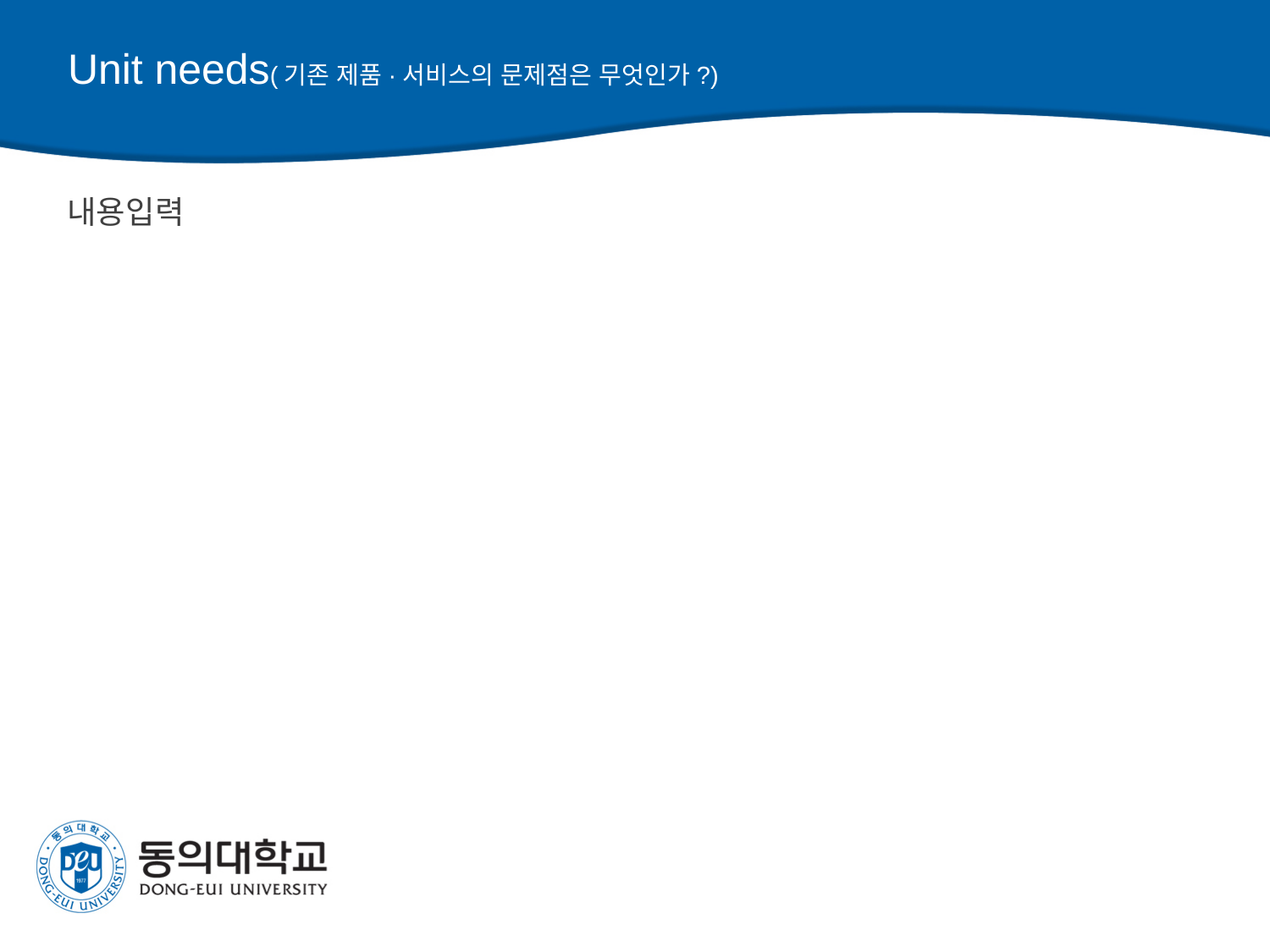

기존 제품(서비스)의 문제점을 나열합니다.

전 세계 유일한 제품(서비스)이라는 인식을 탈피하시기 바랍니다
# Unit needs(기존 제품·서비스의 문제점은 무엇인가?)
내용입력